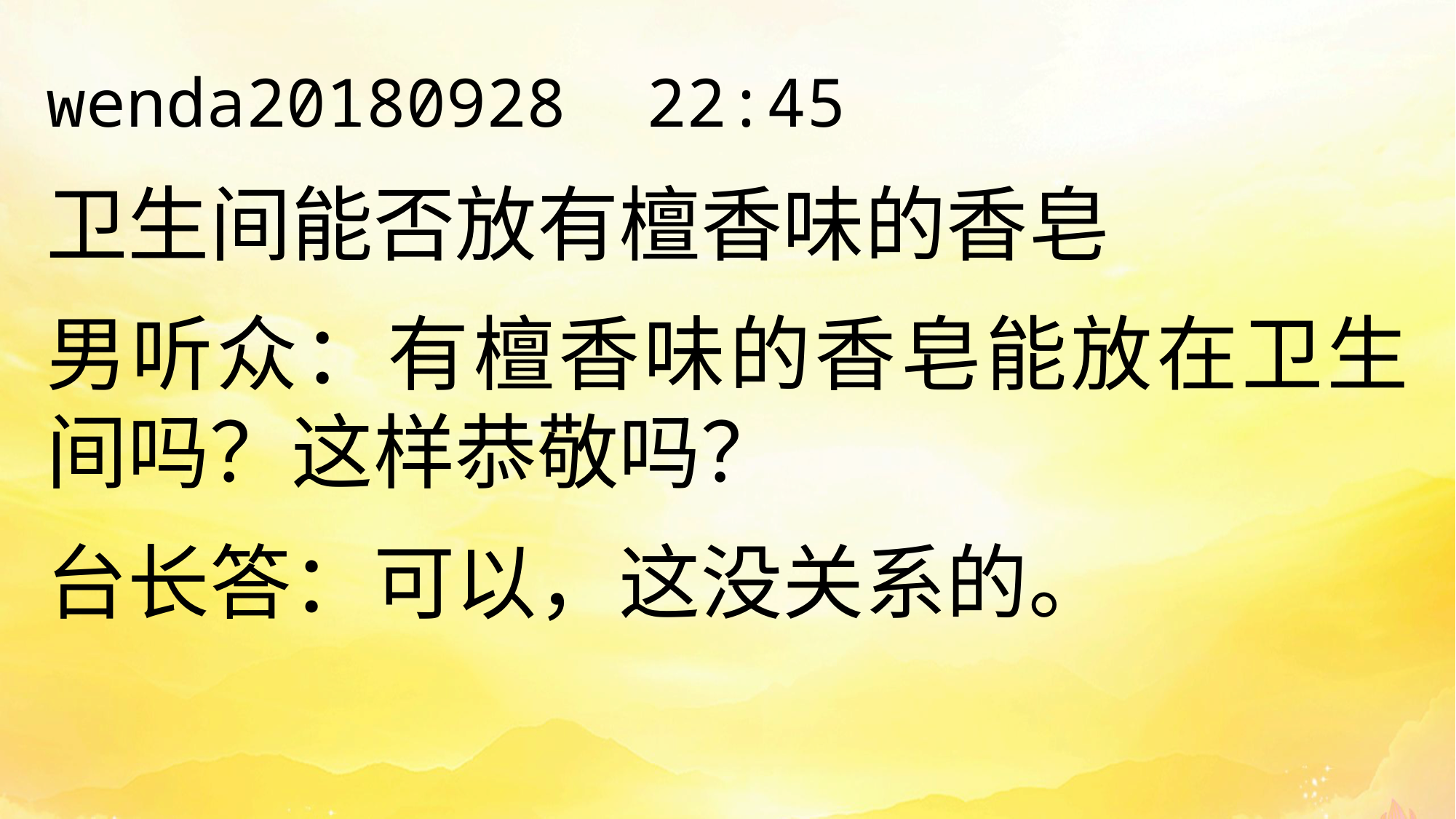

wenda20180928  22:45
卫生间能否放有檀香味的香皂
男听众：有檀香味的香皂能放在卫生间吗？这样恭敬吗？
台长答：可以，这没关系的。